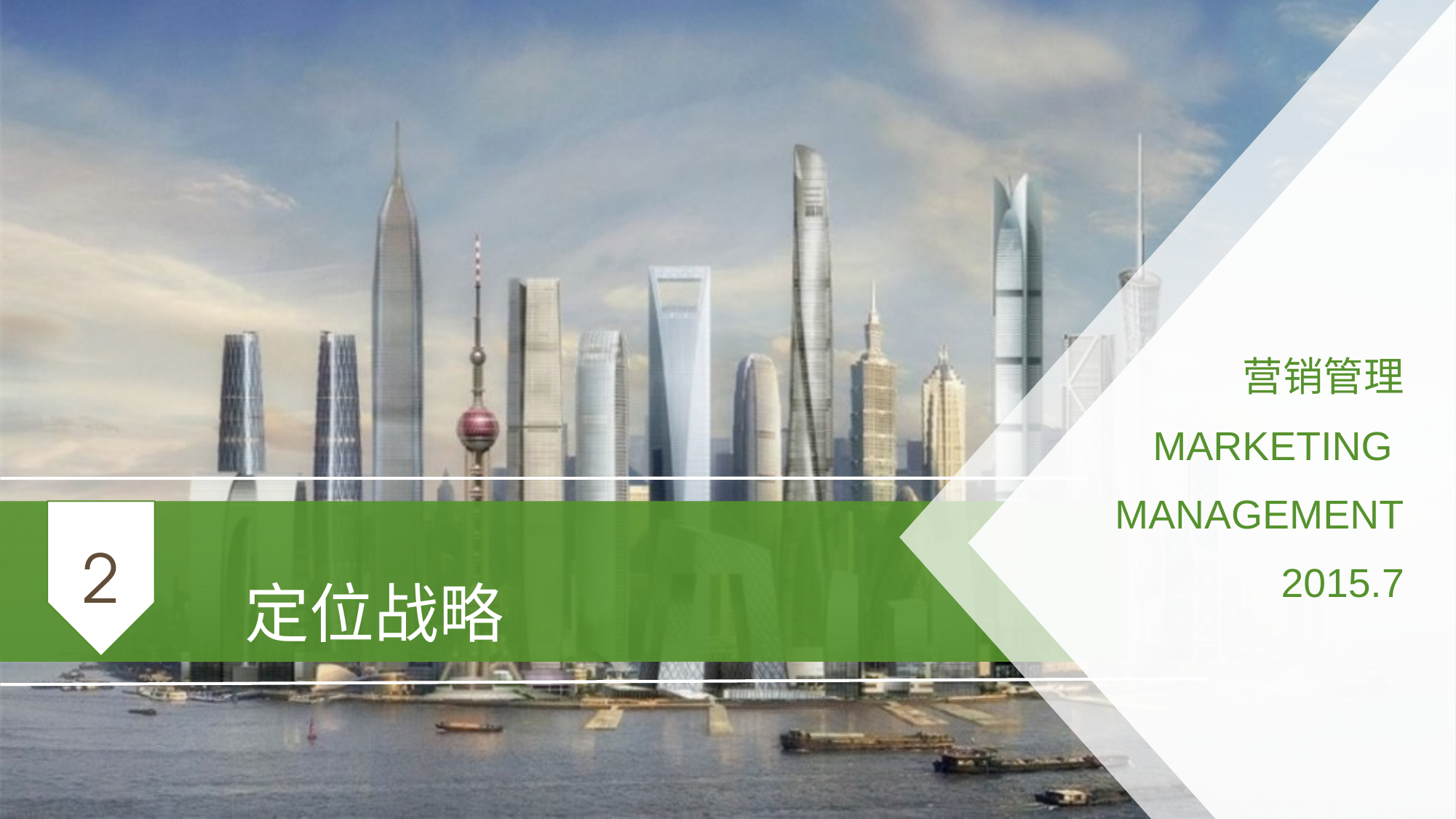

营销管理
MARKETING
MANAGEMENT
2015.7

               定位战略

2

1